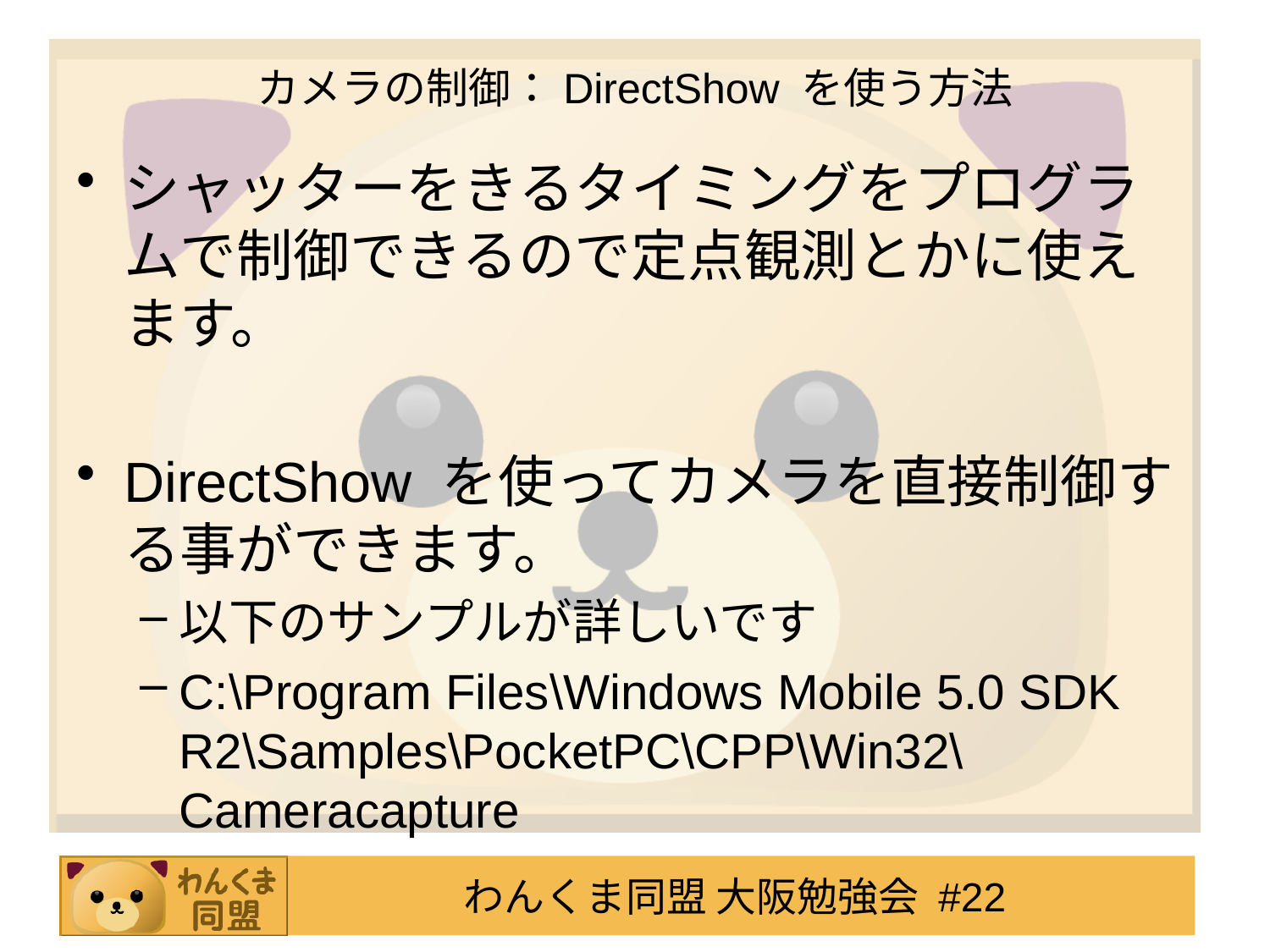

# カメラの制御：DirectShow を使う方法
シャッターをきるタイミングをプログラムで制御できるので定点観測とかに使えます。

DirectShow を使ってカメラを直接制御する事ができます。
以下のサンプルが詳しいです
C:\Program Files\Windows Mobile 5.0 SDK R2\Samples\PocketPC\CPP\Win32\Cameracapture